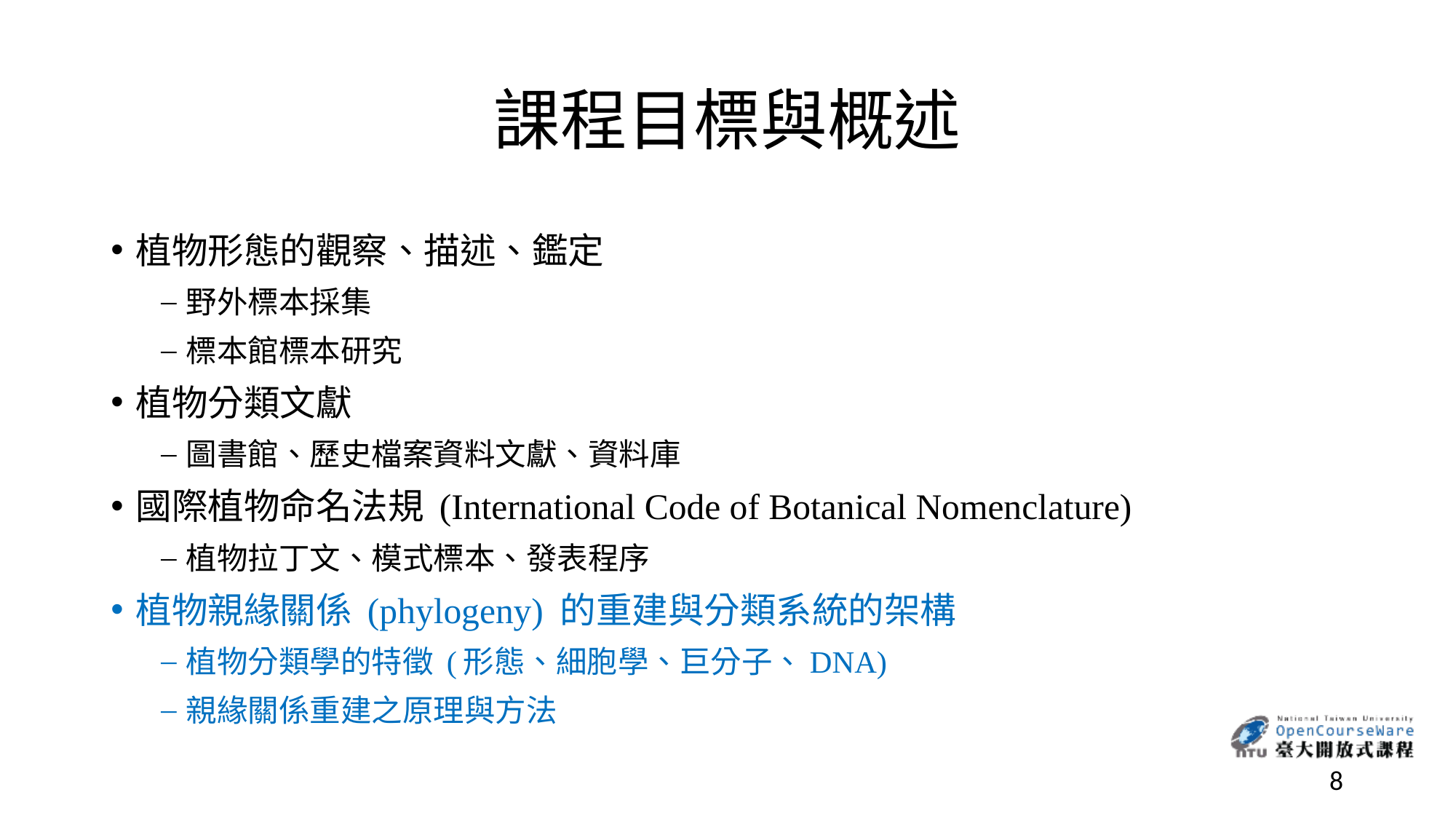

# 課程目標與概述
植物形態的觀察、描述、鑑定
野外標本採集
標本館標本研究
植物分類文獻
圖書館、歷史檔案資料文獻、資料庫
國際植物命名法規 (International Code of Botanical Nomenclature)
植物拉丁文、模式標本、發表程序
植物親緣關係 (phylogeny) 的重建與分類系統的架構
植物分類學的特徵 (形態、細胞學、巨分子、DNA)
親緣關係重建之原理與方法